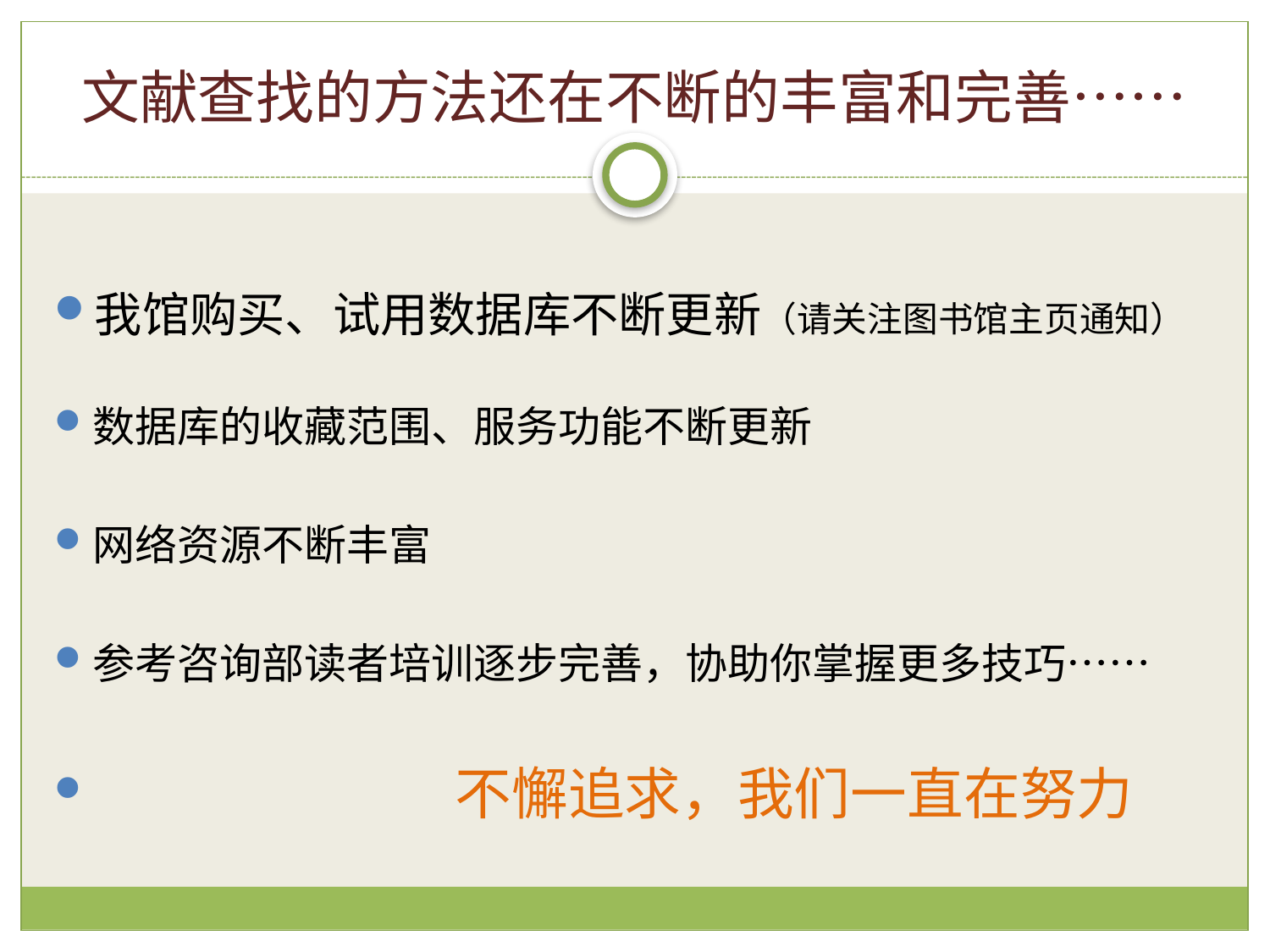

# 文献查找的方法还在不断的丰富和完善……

我馆购买、试用数据库不断更新（请关注图书馆主页通知）

数据库的收藏范围、服务功能不断更新

网络资源不断丰富

参考咨询部读者培训逐步完善，协助你掌握更多技巧……

                                     不懈追求，我们一直在努力